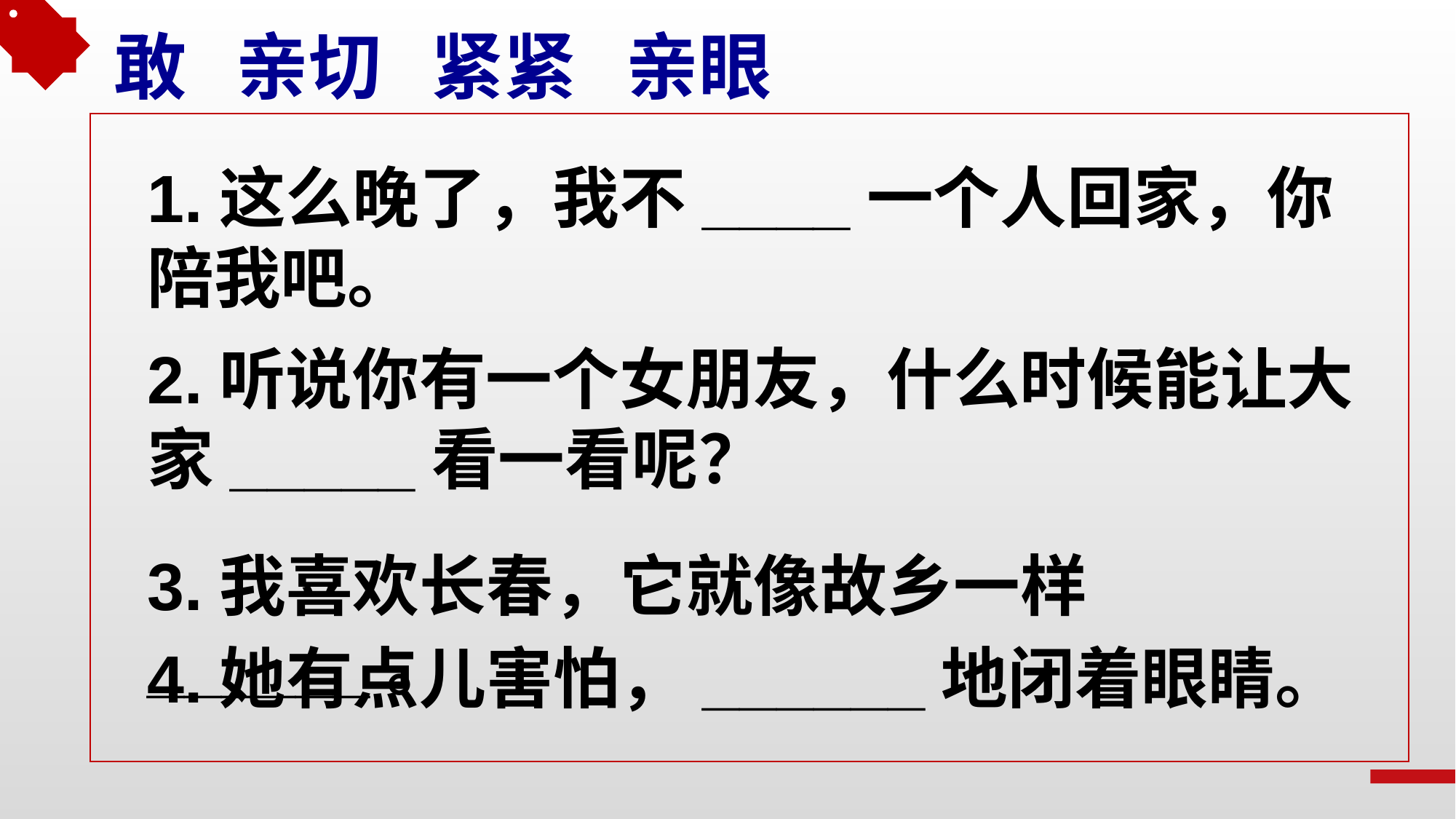

敢   亲切   紧紧   亲眼

1.这么晚了，我不____一个人回家，你陪我吧。
2.听说你有一个女朋友，什么时候能让大家_____看一看呢？
3.我喜欢长春，它就像故乡一样______。
4.她有点儿害怕，______地闭着眼睛。